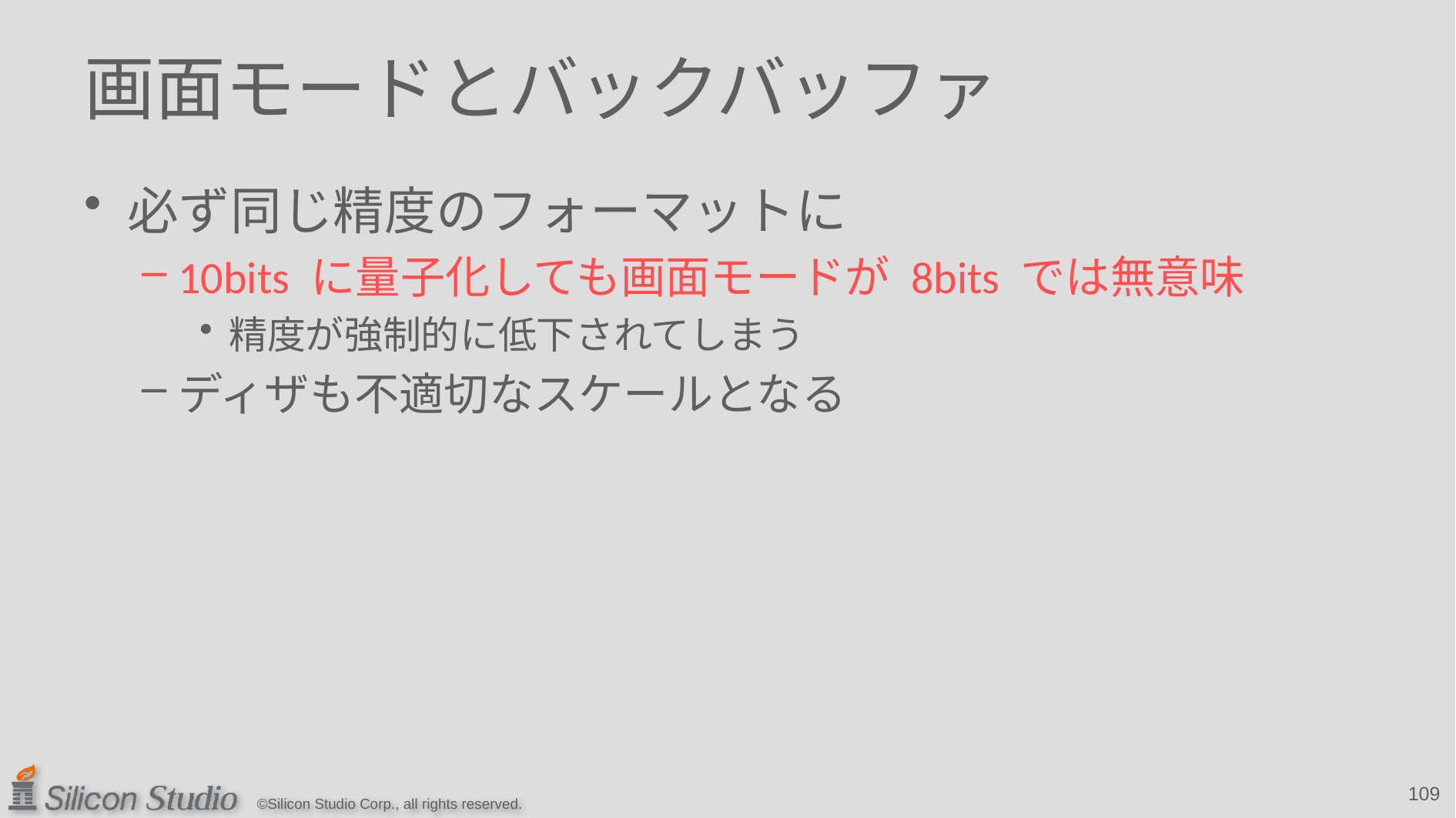

# 画面モードとバックバッファ
必ず同じ精度のフォーマットに
10bits に量子化しても画面モードが 8bits では無意味
精度が強制的に低下されてしまう
ディザも不適切なスケールとなる
109